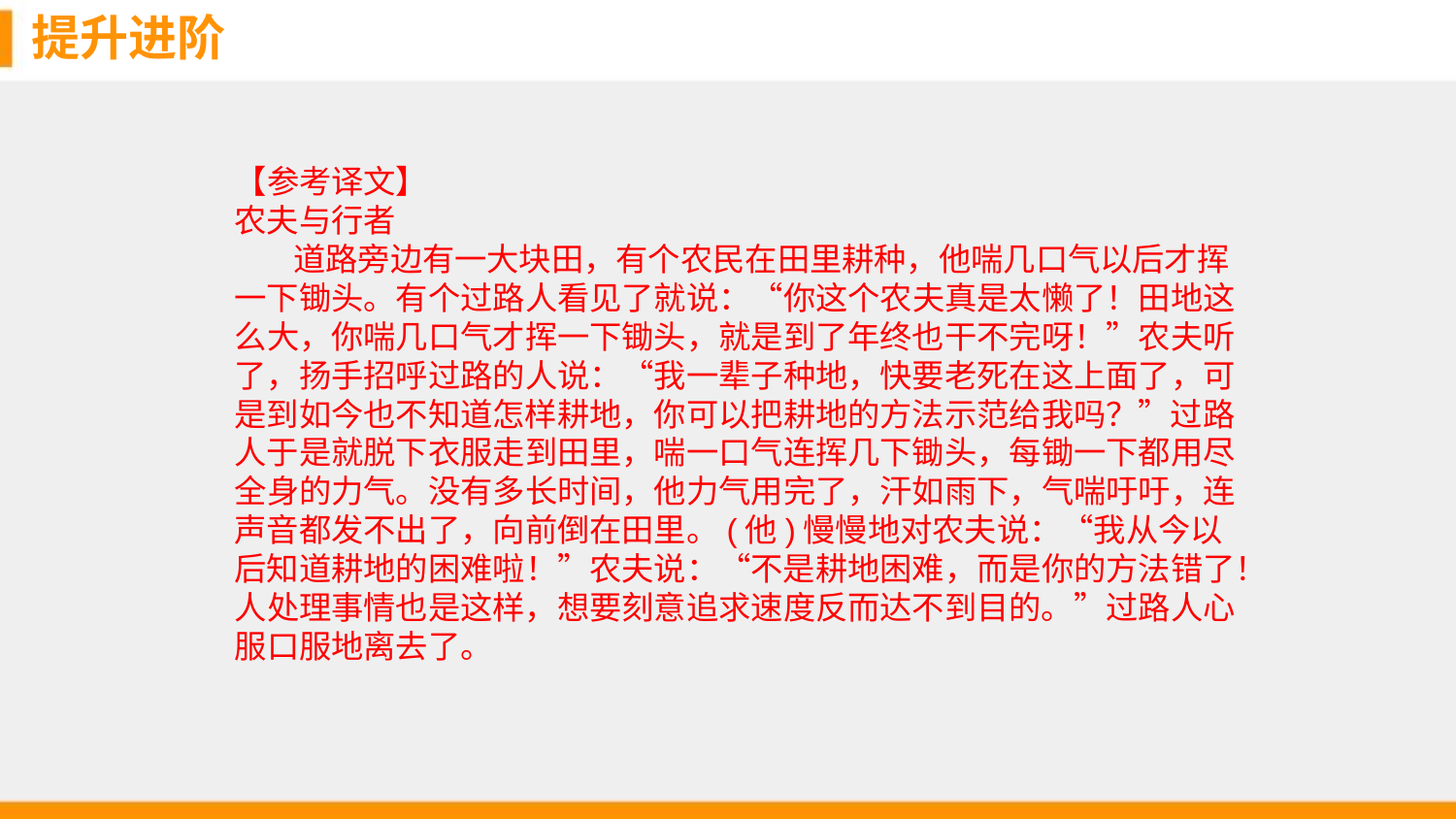

提升进阶
【参考译文】
农夫与行者
       道路旁边有一大块田，有个农民在田里耕种，他喘几口气以后才挥一下锄头。有个过路人看见了就说：“你这个农夫真是太懒了！田地这么大，你喘几口气才挥一下锄头，就是到了年终也干不完呀！”农夫听了，扬手招呼过路的人说：“我一辈子种地，快要老死在这上面了，可是到如今也不知道怎样耕地，你可以把耕地的方法示范给我吗？”过路人于是就脱下衣服走到田里，喘一口气连挥几下锄头，每锄一下都用尽全身的力气。没有多长时间，他力气用完了，汗如雨下，气喘吁吁，连声音都发不出了，向前倒在田里。(他)慢慢地对农夫说：“我从今以后知道耕地的困难啦！”农夫说：“不是耕地困难，而是你的方法错了！人处理事情也是这样，想要刻意追求速度反而达不到目的。”过路人心服口服地离去了。